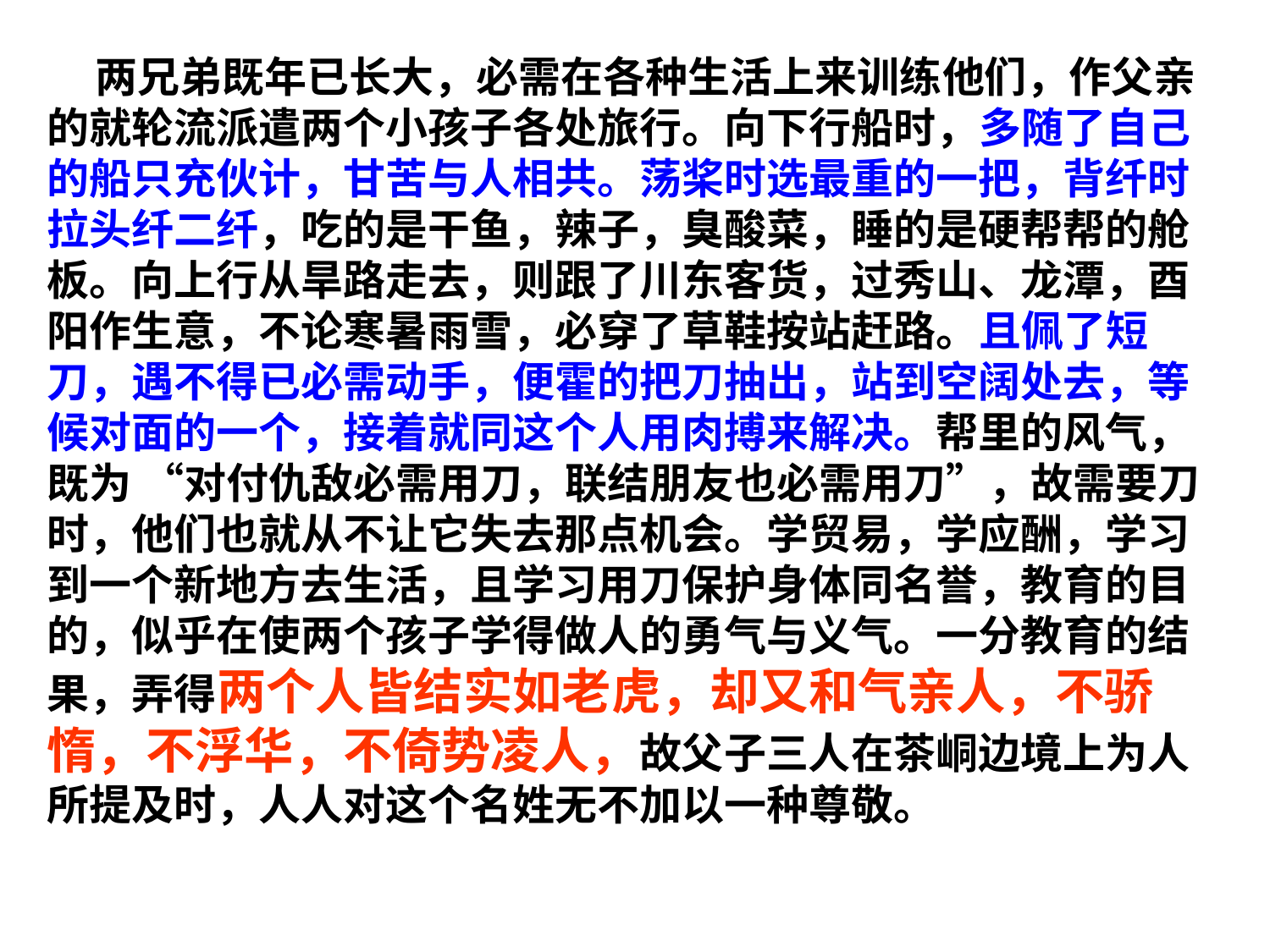

两兄弟既年已长大，必需在各种生活上来训练他们，作父亲的就轮流派遣两个小孩子各处旅行。向下行船时，多随了自己的船只充伙计，甘苦与人相共。荡桨时选最重的一把，背纤时拉头纤二纤，吃的是干鱼，辣子，臭酸菜，睡的是硬帮帮的舱板。向上行从旱路走去，则跟了川东客货，过秀山、龙潭，酉阳作生意，不论寒暑雨雪，必穿了草鞋按站赶路。且佩了短刀，遇不得已必需动手，便霍的把刀抽出，站到空阔处去，等候对面的一个，接着就同这个人用肉搏来解决。帮里的风气，既为 “对付仇敌必需用刀，联结朋友也必需用刀”，故需要刀时，他们也就从不让它失去那点机会。学贸易，学应酬，学习到一个新地方去生活，且学习用刀保护身体同名誉，教育的目的，似乎在使两个孩子学得做人的勇气与义气。一分教育的结果，弄得两个人皆结实如老虎，却又和气亲人，不骄惰，不浮华，不倚势凌人，故父子三人在茶峒边境上为人所提及时，人人对这个名姓无不加以一种尊敬。